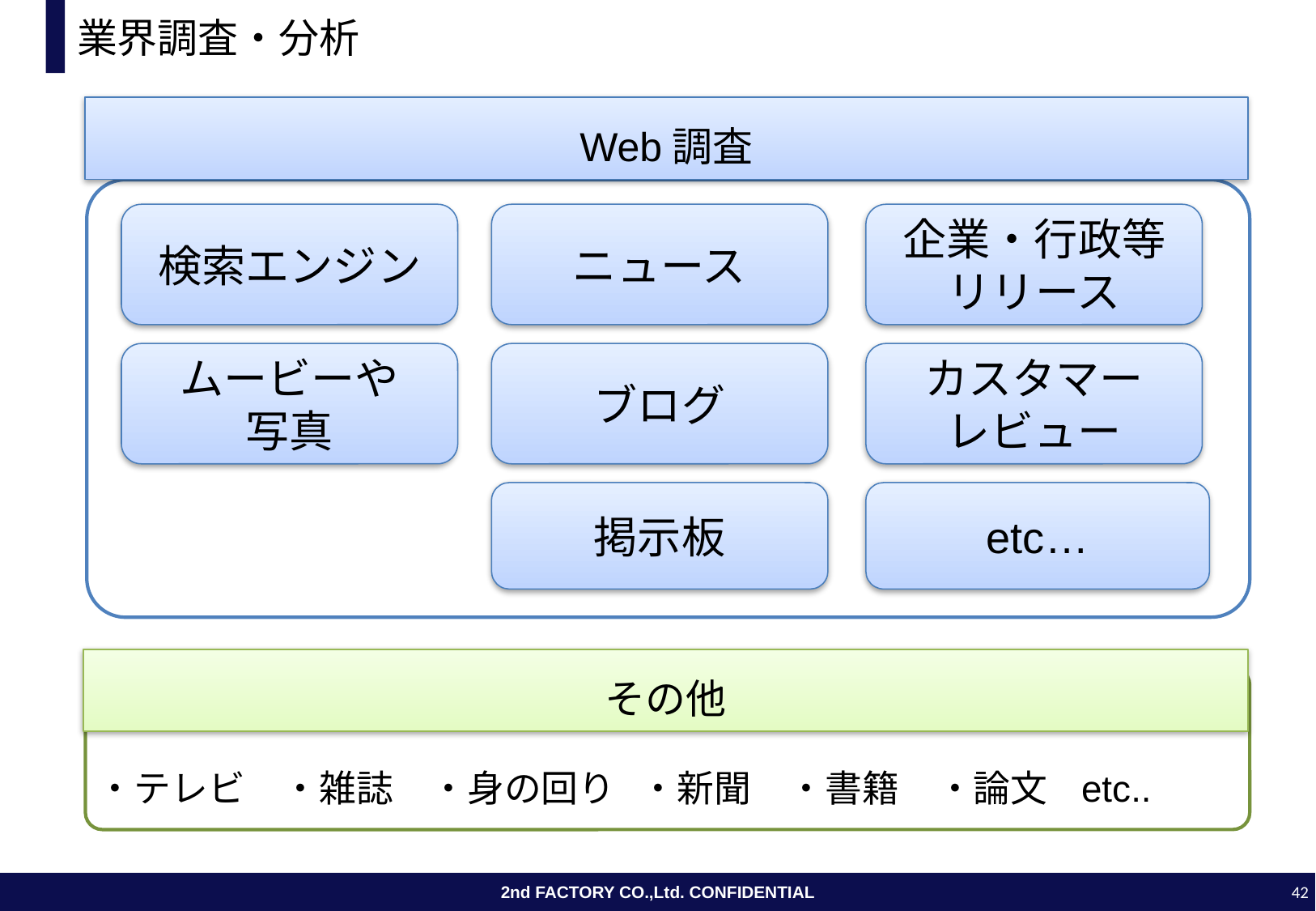

# 業界調査・分析
Web調査

検索エンジン
ニュース
企業・行政等
リリース
ムービーや
写真
ブログ
カスタマー
レビュー
掲示板
etc…
その他

・テレビ　・雑誌　・身の回り   ・新聞　・書籍　・論文   etc..